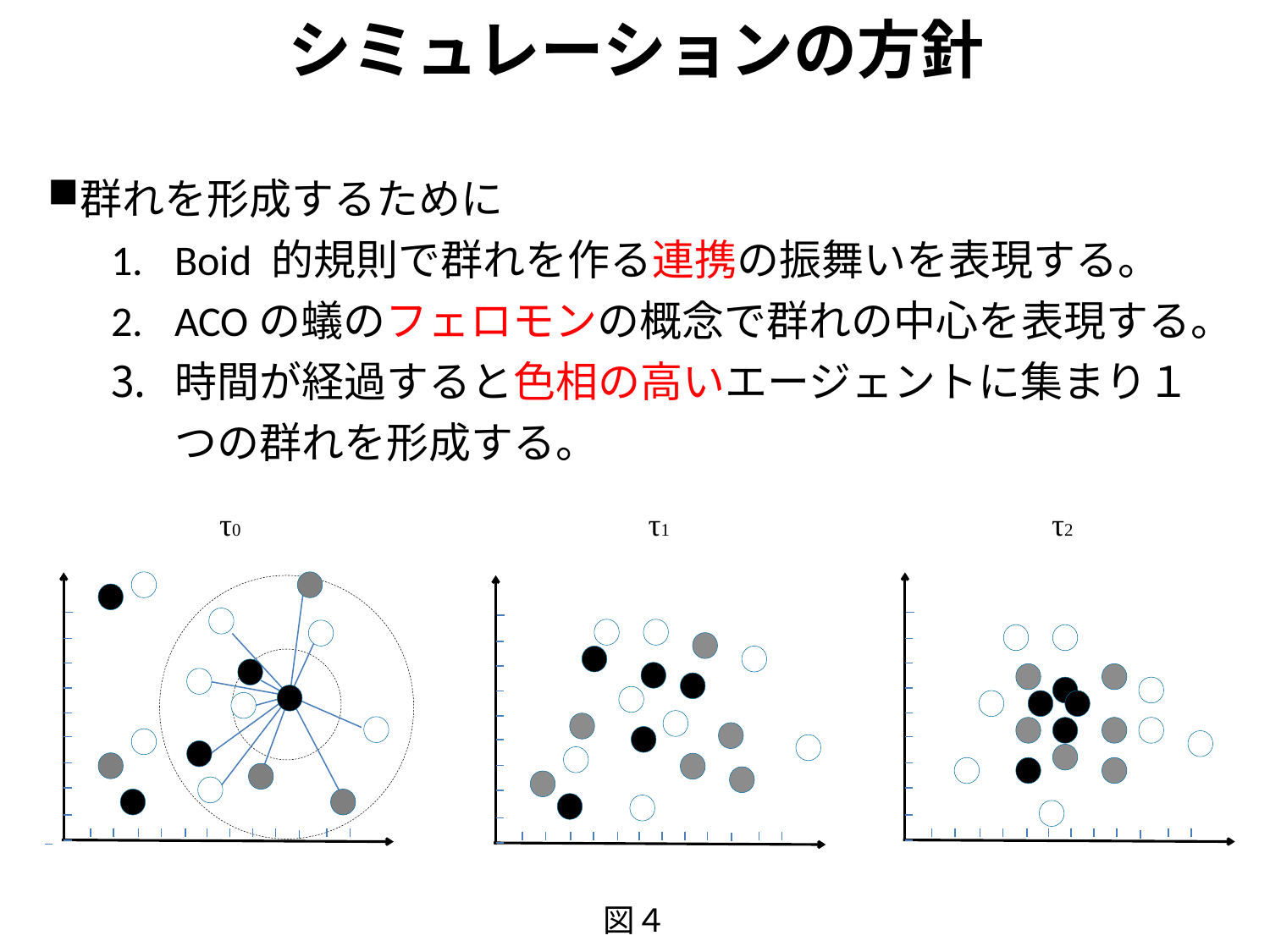

シミュレーションの方針
群れを形成するために
Boid 的規則で群れを作る連携の振舞いを表現する。
ACOの蟻のフェロモンの概念で群れの中心を表現する。
時間が経過すると色相の高いエージェントに集まり１つの群れを形成する。
τ0
τ1
τ2

図４